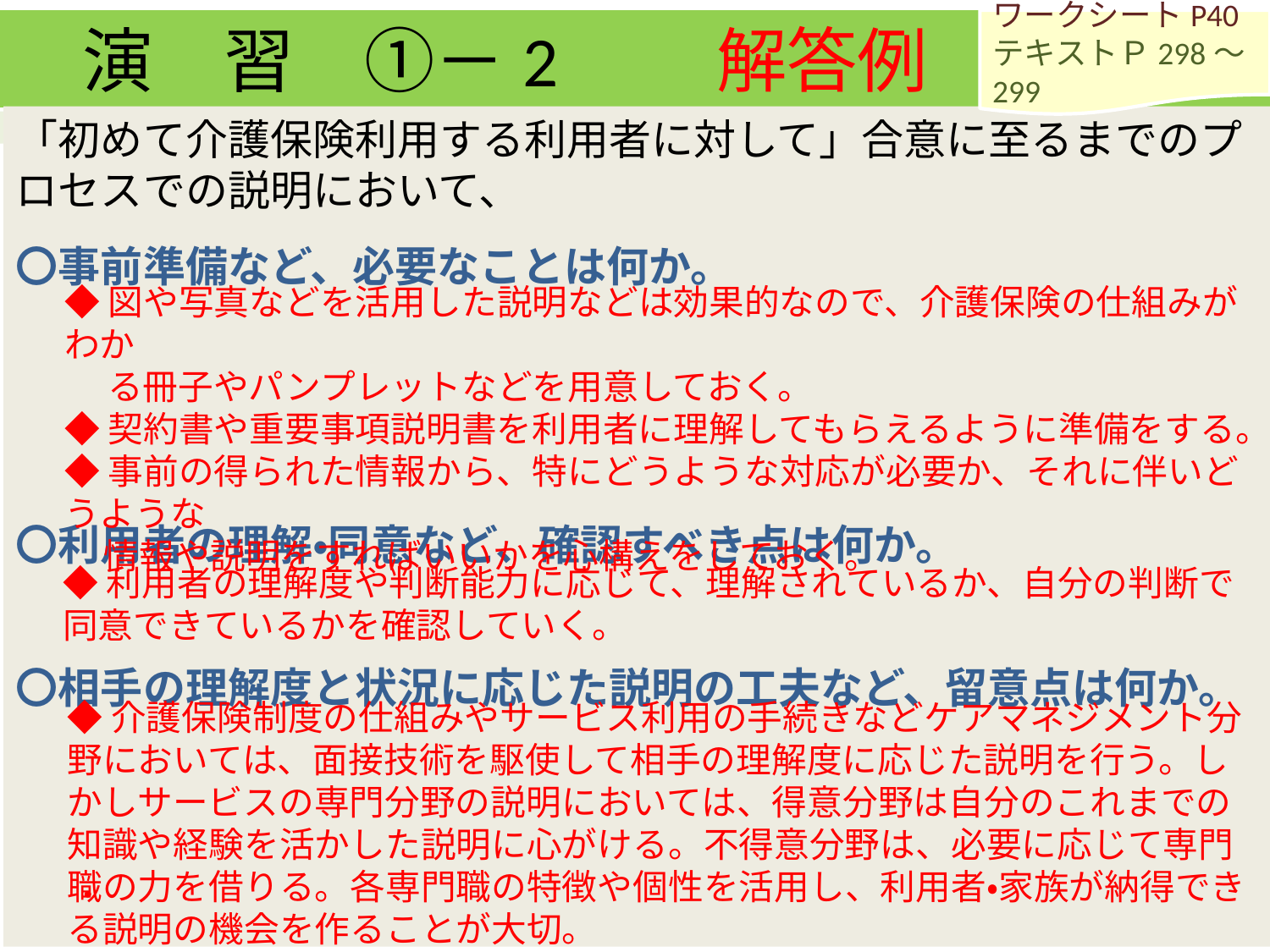

演　習　①－2　　解答例
ワークシートP40
テキストＰ298～299
「初めて介護保険利用する利用者に対して」合意に至るまでのプロセスでの説明において、
〇事前準備など、必要なことは何か。

〇利用者の理解・同意など、確認すべき点は何か。

〇相手の理解度と状況に応じた説明の工夫など、留意点は何か。

◆図や写真などを活用した説明などは効果的なので、介護保険の仕組みがわか
　 る冊子やパンプレットなどを用意しておく。
◆契約書や重要事項説明書を利用者に理解してもらえるように準備をする。
◆事前の得られた情報から、特にどうような対応が必要か、それに伴いどうような
    情報や説明をすればいいかを心構えをしておく。

◆利用者の理解度や判断能力に応じて、理解されているか、自分の判断で同意できているかを確認していく。
◆介護保険制度の仕組みやサービス利用の手続きなどケアマネジメント分野においては、面接技術を駆使して相手の理解度に応じた説明を行う。しかしサービスの専門分野の説明においては、得意分野は自分のこれまでの知識や経験を活かした説明に心がける。不得意分野は、必要に応じて専門職の力を借りる。各専門職の特徴や個性を活用し、利用者・家族が納得できる説明の機会を作ることが大切。
・